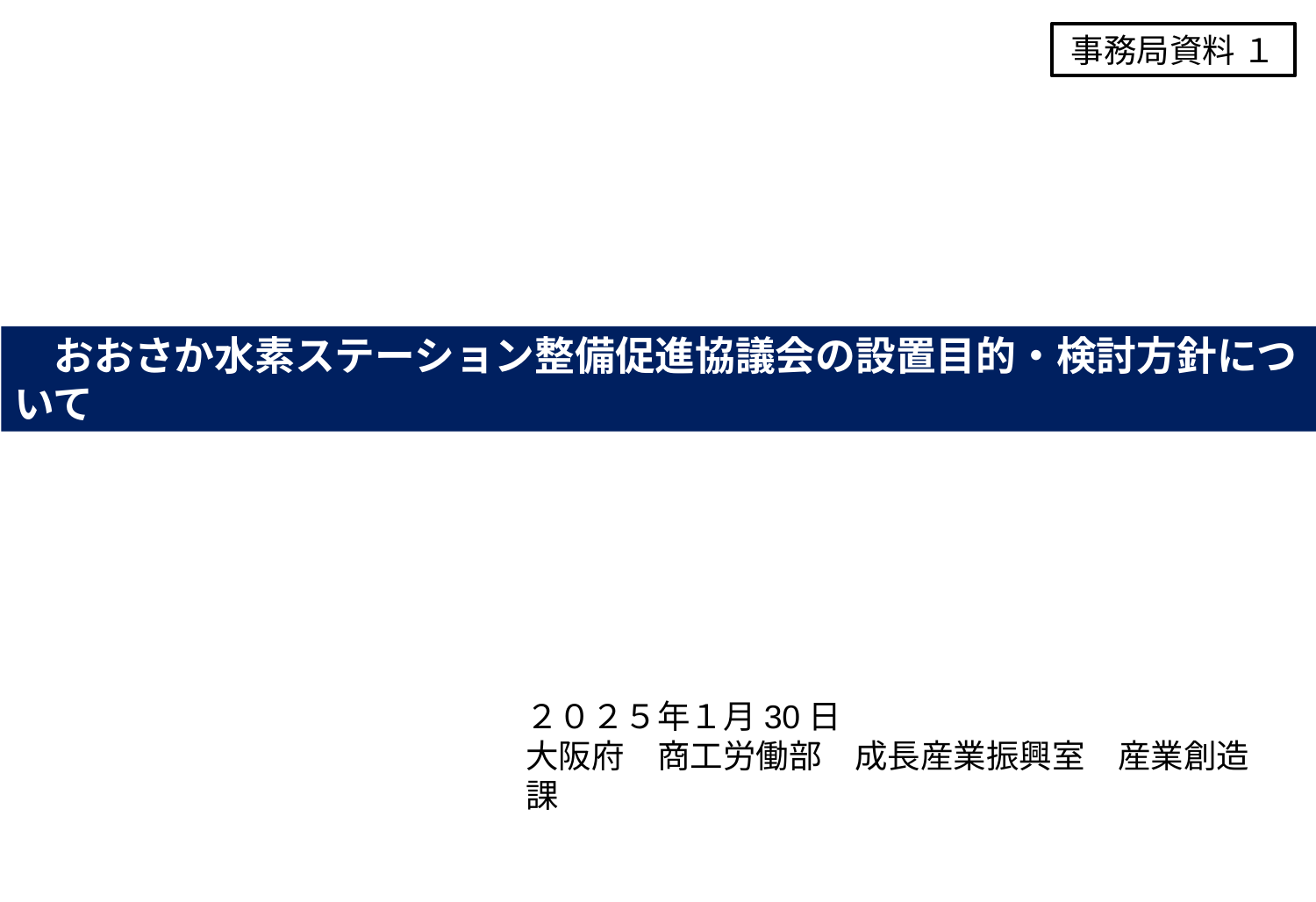

事務局資料 １
　おおさか水素ステーション整備促進協議会の設置目的・検討方針について
２０２５年１月30日
大阪府　商工労働部　成長産業振興室　産業創造課